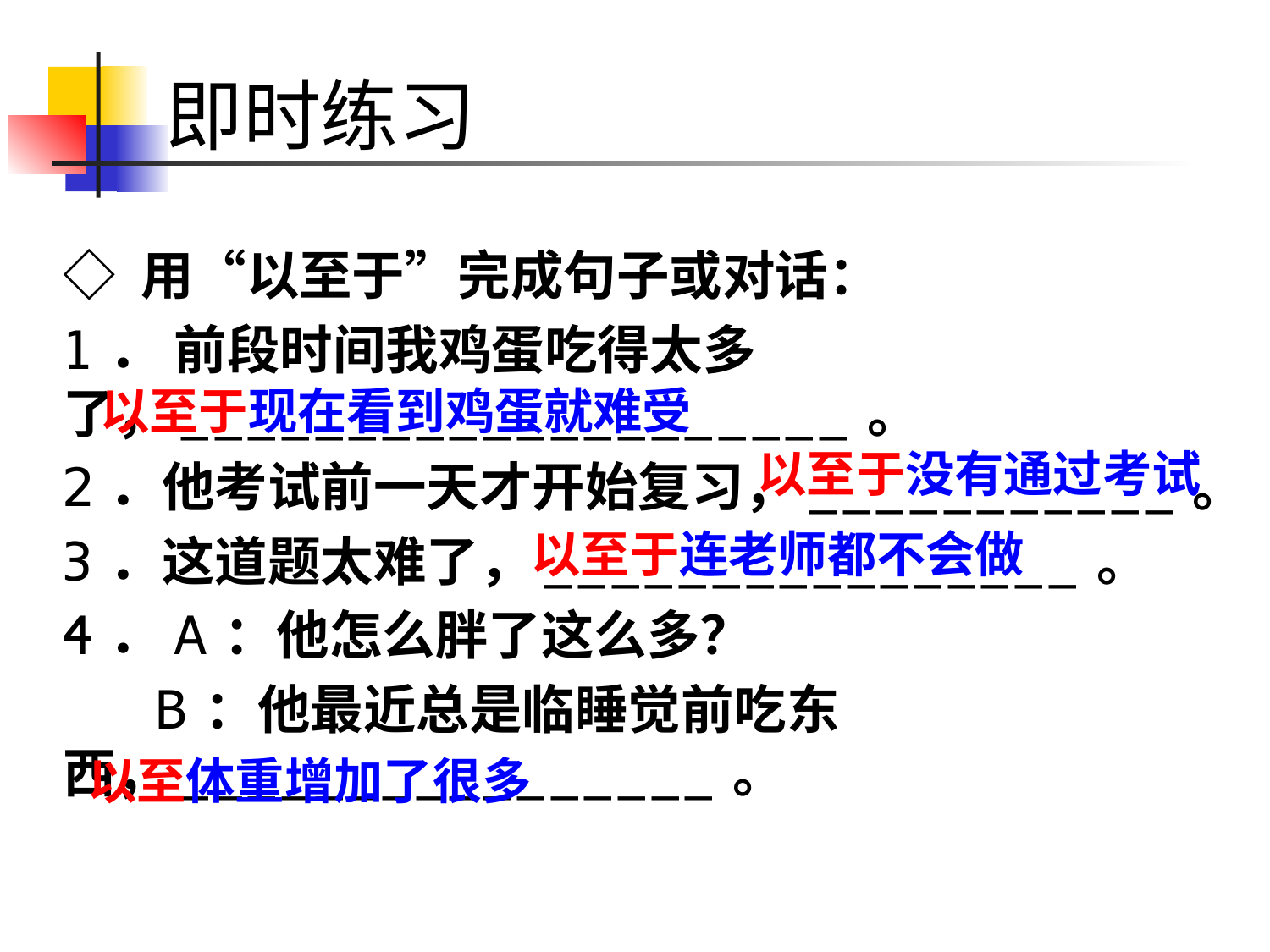

# 即时练习
◇ 用“以至于”完成句子或对话：
1． 前段时间我鸡蛋吃得太多了，____________________。
2．他考试前一天才开始复习，___________。
3．这道题太难了，________________。
4．A：他怎么胖了这么多？
      B：他最近总是临睡觉前吃东西，________________。

以至于现在看到鸡蛋就难受
以至于没有通过考试
以至于连老师都不会做
以至体重增加了很多